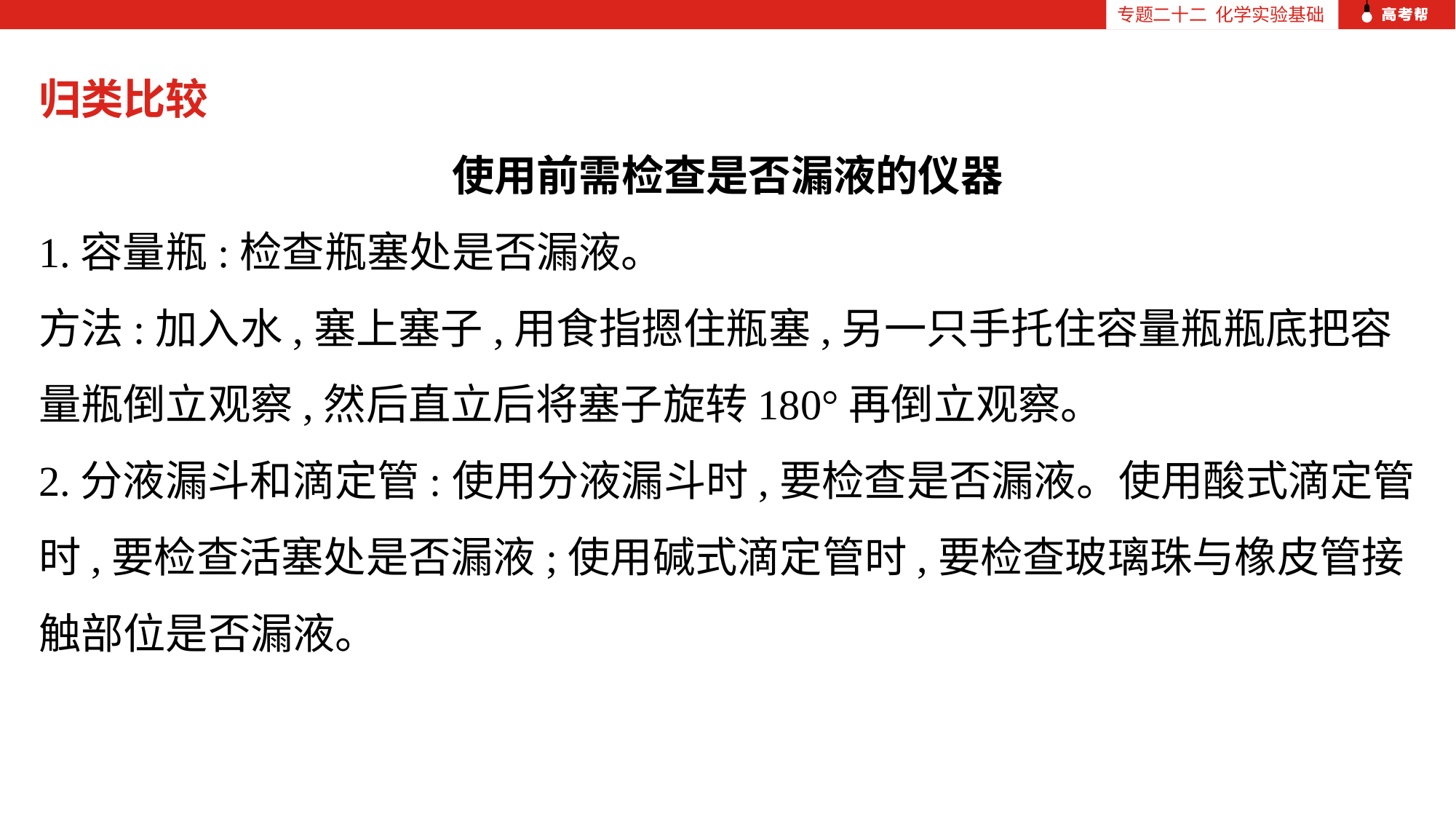

专题二十二  化学实验基础
归类比较
使用前需检查是否漏液的仪器
1.容量瓶:检查瓶塞处是否漏液。
方法:加入水,塞上塞子,用食指摁住瓶塞,另一只手托住容量瓶瓶底把容量瓶倒立观察,然后直立后将塞子旋转180°再倒立观察。
2.分液漏斗和滴定管:使用分液漏斗时,要检查是否漏液。使用酸式滴定管时,要检查活塞处是否漏液;使用碱式滴定管时,要检查玻璃珠与橡皮管接触部位是否漏液。